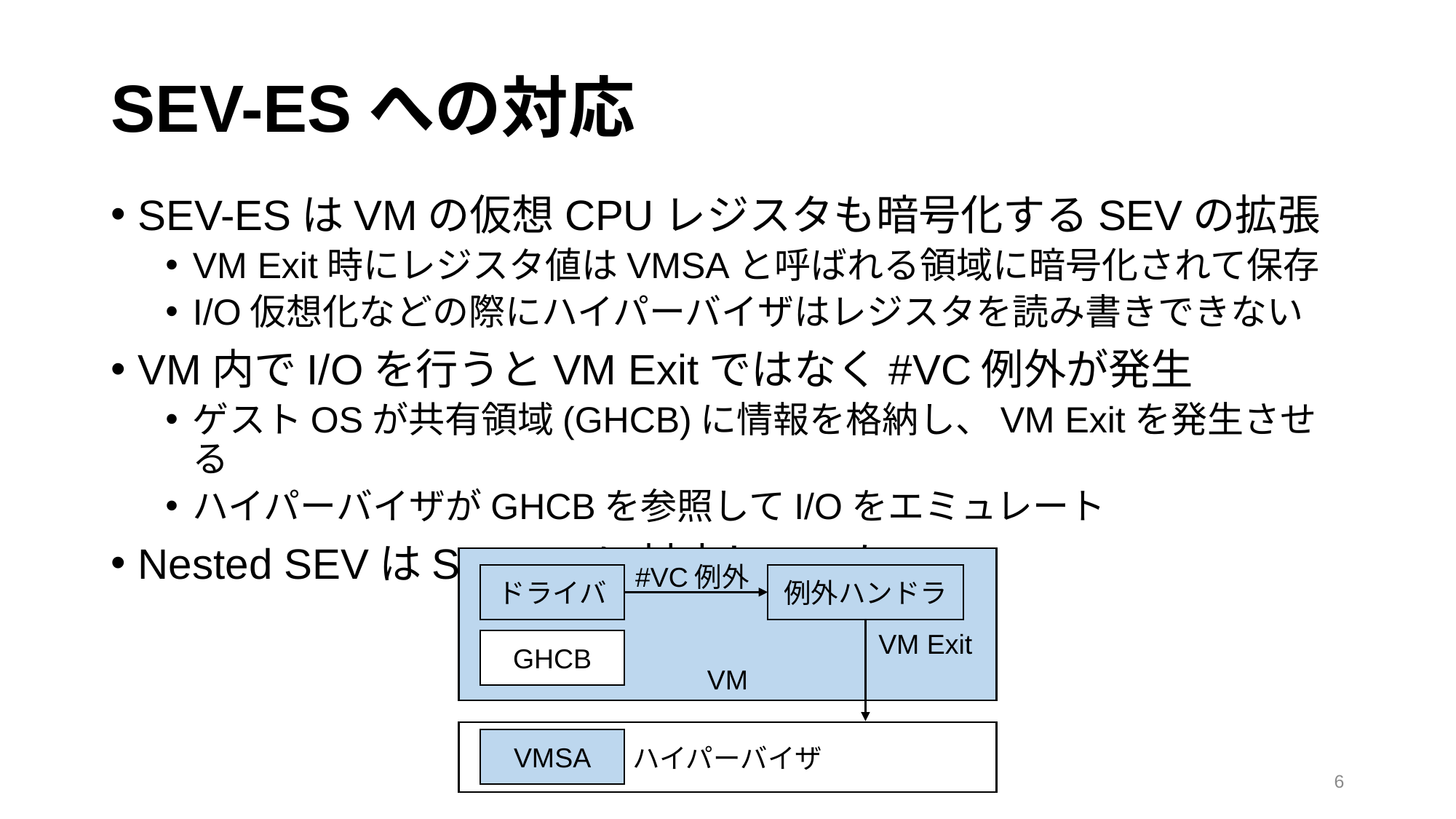

# SEV-ESへの対応
SEV-ESはVMの仮想CPUレジスタも暗号化するSEVの拡張
VM Exit時にレジスタ値はVMSAと呼ばれる領域に暗号化されて保存
I/O仮想化などの際にハイパーバイザはレジスタを読み書きできない
VM内でI/Oを行うとVM Exitではなく#VC例外が発生
ゲストOSが共有領域(GHCB)に情報を格納し、VM Exitを発生させる
ハイパーバイザがGHCBを参照してI/Oをエミュレート
Nested SEVはSEV-ESに対応していない
VM
#VC例外
ドライバ
例外ハンドラ
VM Exit
GHCB
ハイパーバイザ
VMSA
6